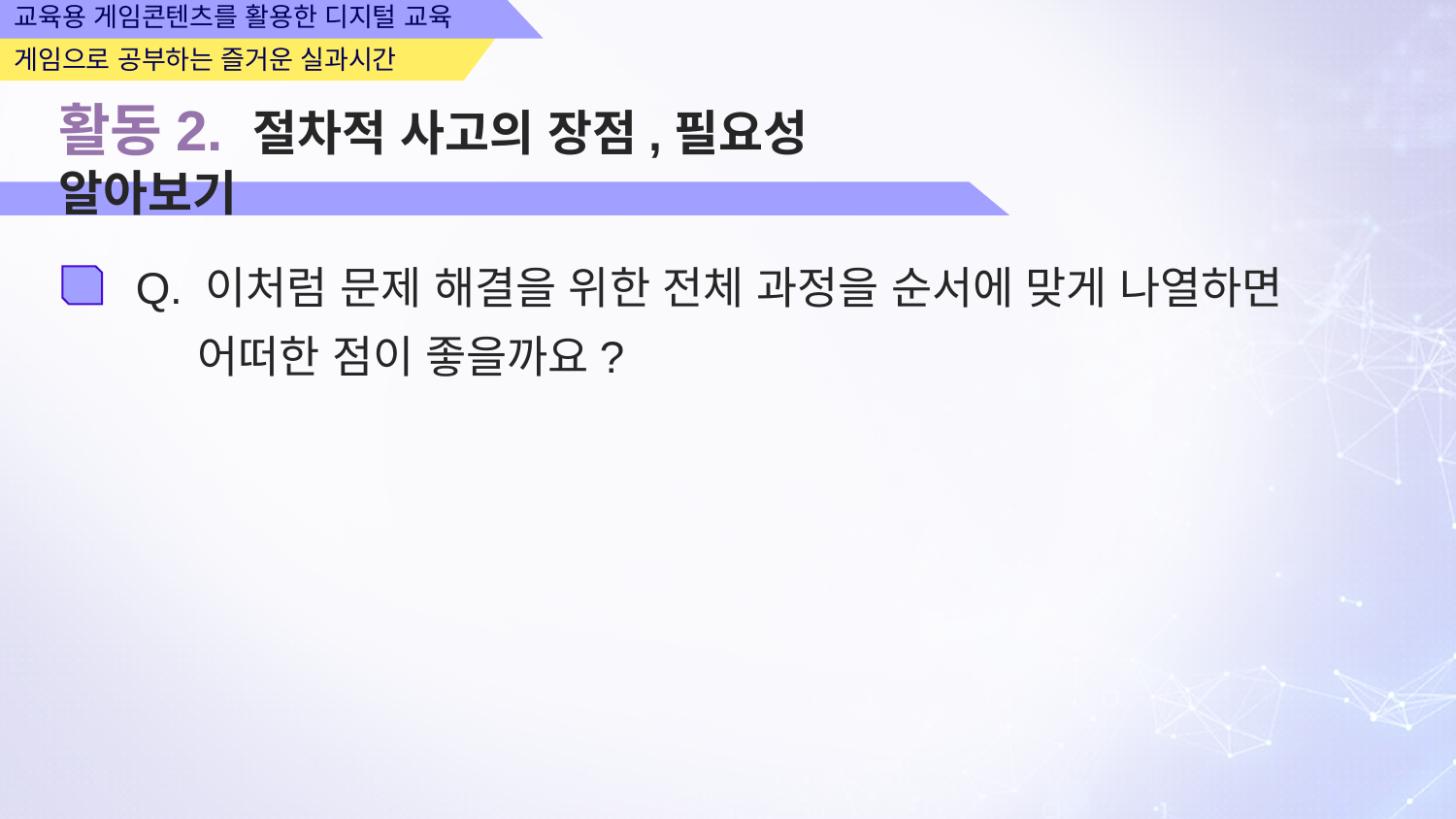

활동2. 절차적 사고의 장점,필요성 알아보기

Q. 이처럼 문제 해결을 위한 전체 과정을 순서에 맞게 나열하면
     어떠한 점이 좋을까요?